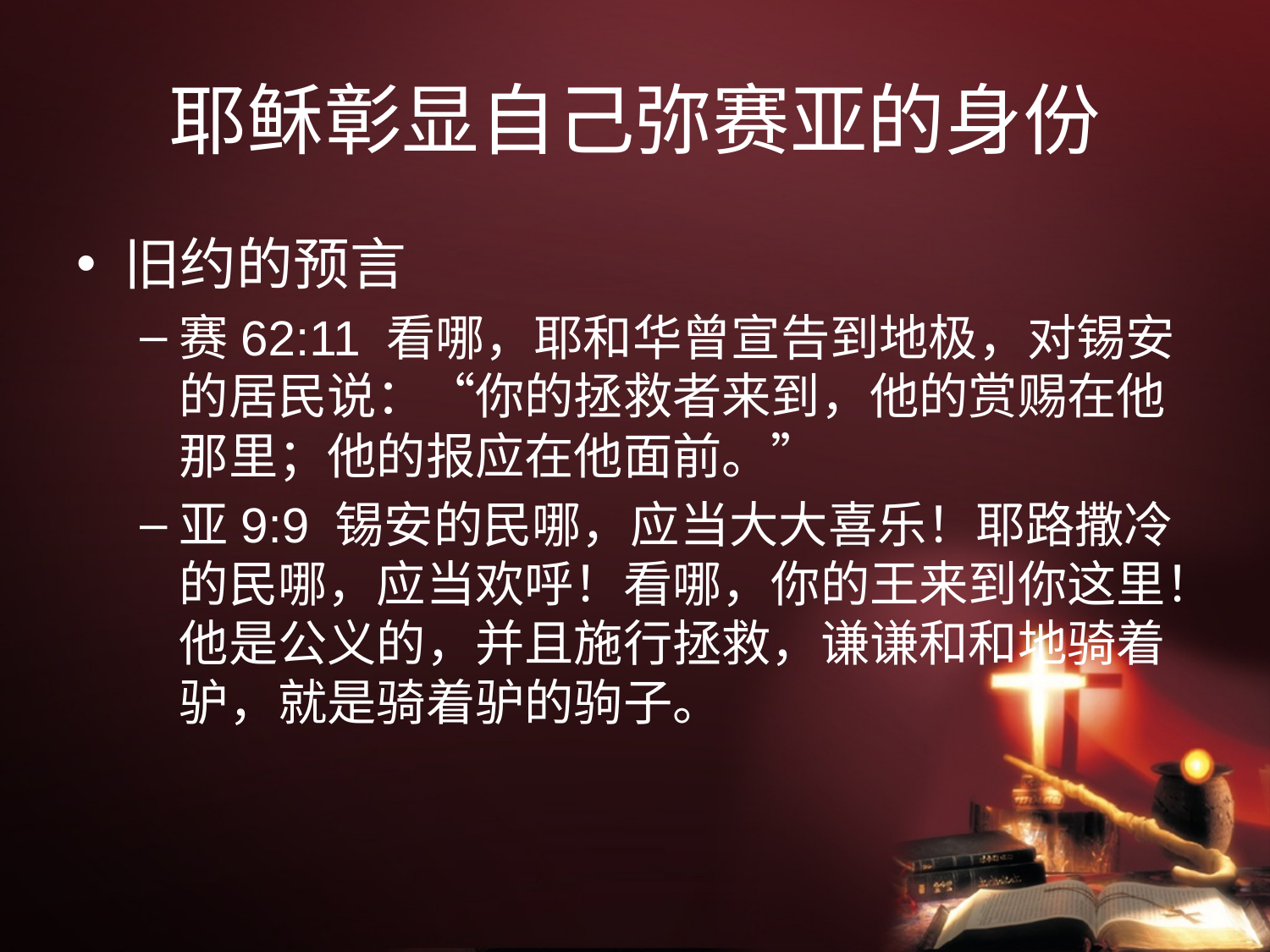

# 耶稣彰显自己弥赛亚的身份
旧约的预言
赛62:11 看哪，耶和华曾宣告到地极，对锡安的居民说：“你的拯救者来到，他的赏赐在他那里；他的报应在他面前。”
亚9:9 锡安的民哪，应当大大喜乐！耶路撒冷的民哪，应当欢呼！看哪，你的王来到你这里！他是公义的，并且施行拯救，谦谦和和地骑着驴，就是骑着驴的驹子。